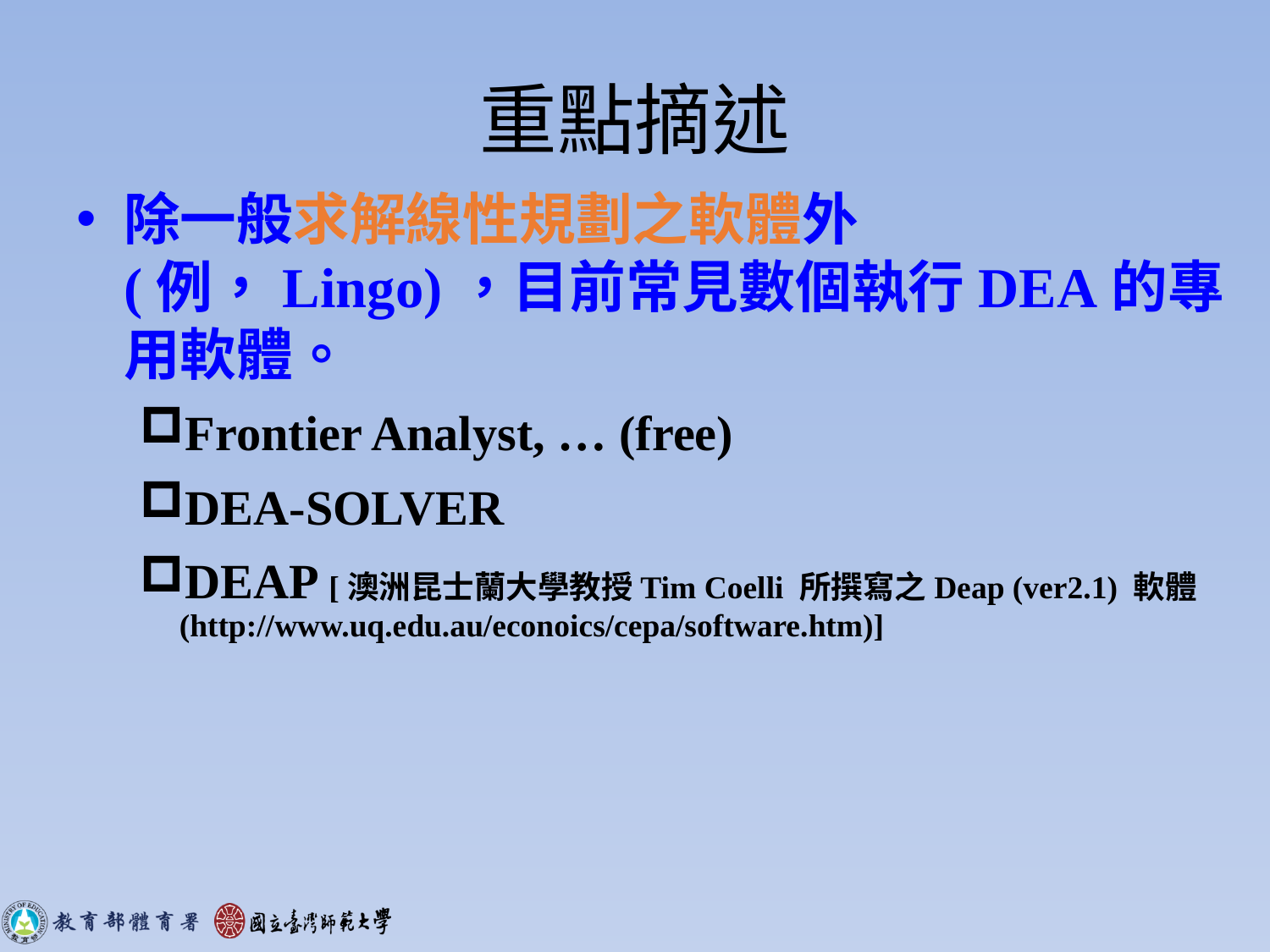

# 重點摘述
除一般求解線性規劃之軟體外 (例，Lingo)，目前常見數個執行DEA的專用軟體。
Frontier Analyst, … (free)
DEA-SOLVER
DEAP [澳洲昆士蘭大學教授Tim Coelli 所撰寫之Deap (ver2.1) 軟體(http://www.uq.edu.au/econoics/cepa/software.htm)]